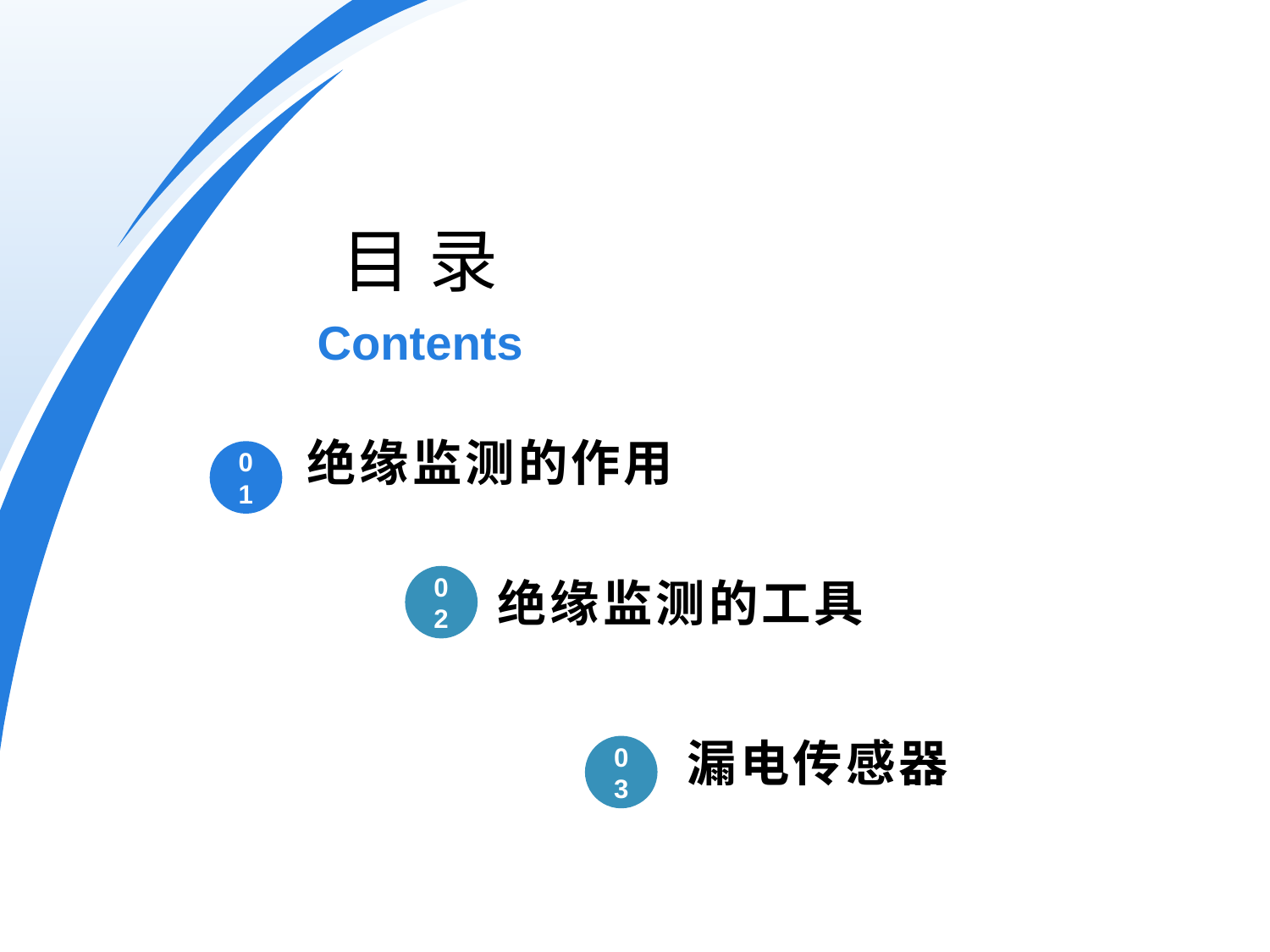

目录
Contents
绝缘监测的作用

01
02
绝缘监测的工具

漏电传感器

03